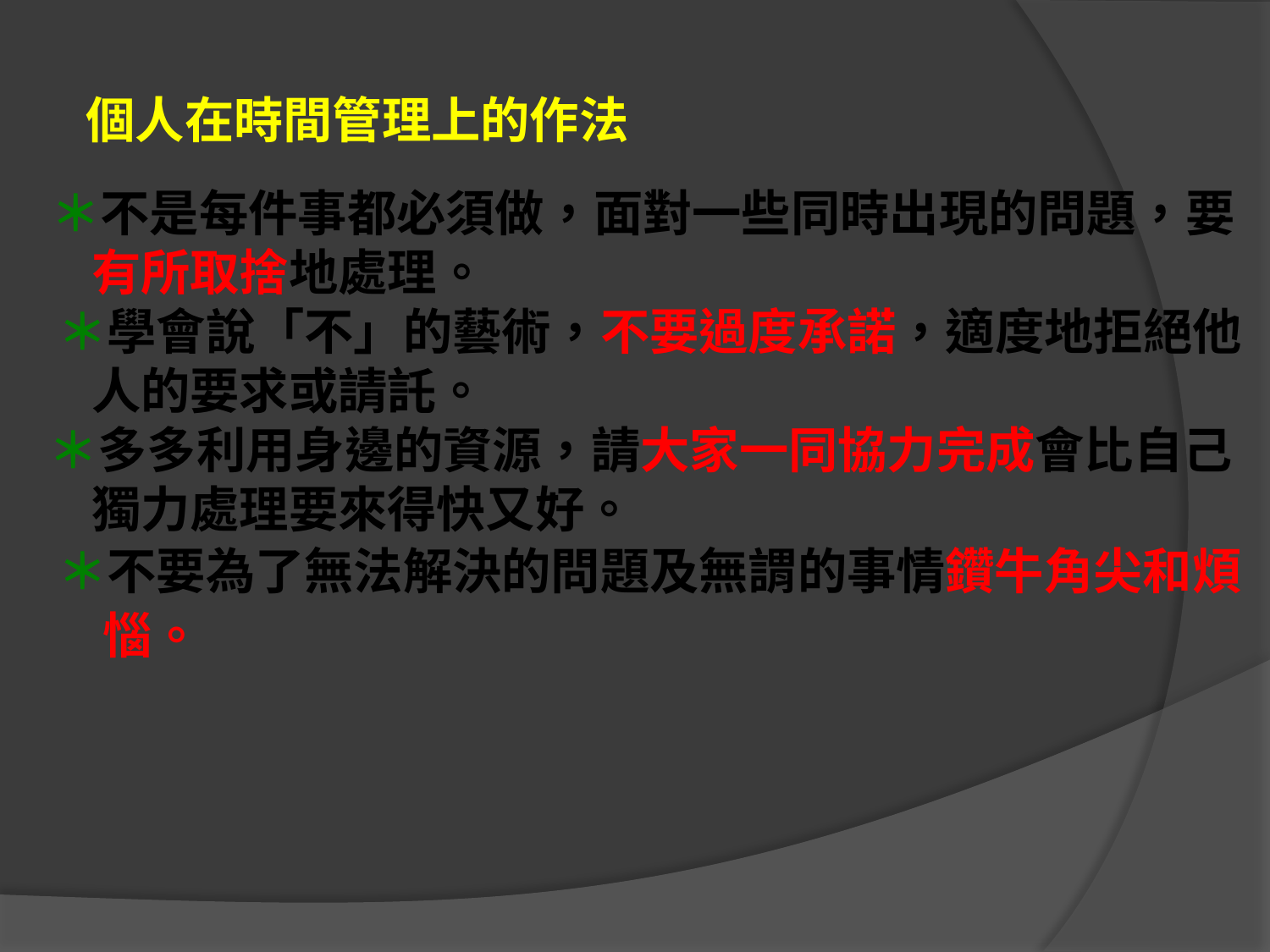

#
  個人在時間管理上的作法
   ＊不是每件事都必須做，面對一些同時出現的問題，要
      有所取捨地處理。
   ＊學會說「不」的藝術，不要過度承諾，適度地拒絕他
      人的要求或請託。
    ＊多多利用身邊的資源，請大家一同協力完成會比自己
      獨力處理要來得快又好。
   ＊不要為了無法解決的問題及無謂的事情鑽牛角尖和煩
       惱。